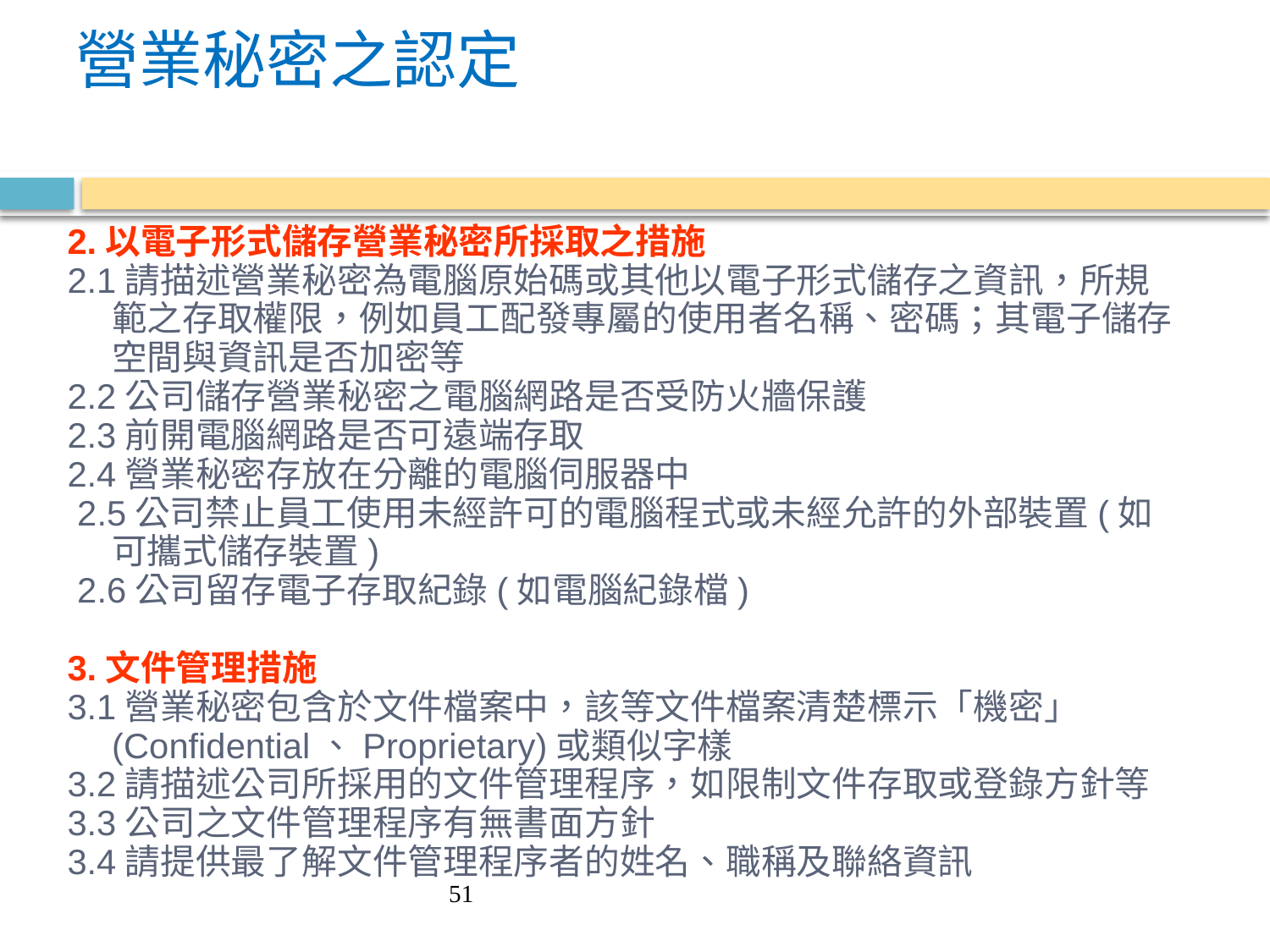

# 營業秘密之認定
2.以電子形式儲存營業秘密所採取之措施
2.1請描述營業秘密為電腦原始碼或其他以電子形式儲存之資訊，所規範之存取權限，例如員工配發專屬的使用者名稱、密碼；其電子儲存空間與資訊是否加密等
2.2公司儲存營業秘密之電腦網路是否受防火牆保護
2.3前開電腦網路是否可遠端存取
2.4營業秘密存放在分離的電腦伺服器中
 2.5公司禁止員工使用未經許可的電腦程式或未經允許的外部裝置(如可攜式儲存裝置)
 2.6公司留存電子存取紀錄(如電腦紀錄檔)

3.文件管理措施
3.1營業秘密包含於文件檔案中，該等文件檔案清楚標示「機密」(Confidential、Proprietary)或類似字樣
3.2請描述公司所採用的文件管理程序，如限制文件存取或登錄方針等
3.3公司之文件管理程序有無書面方針
3.4請提供最了解文件管理程序者的姓名、職稱及聯絡資訊

51